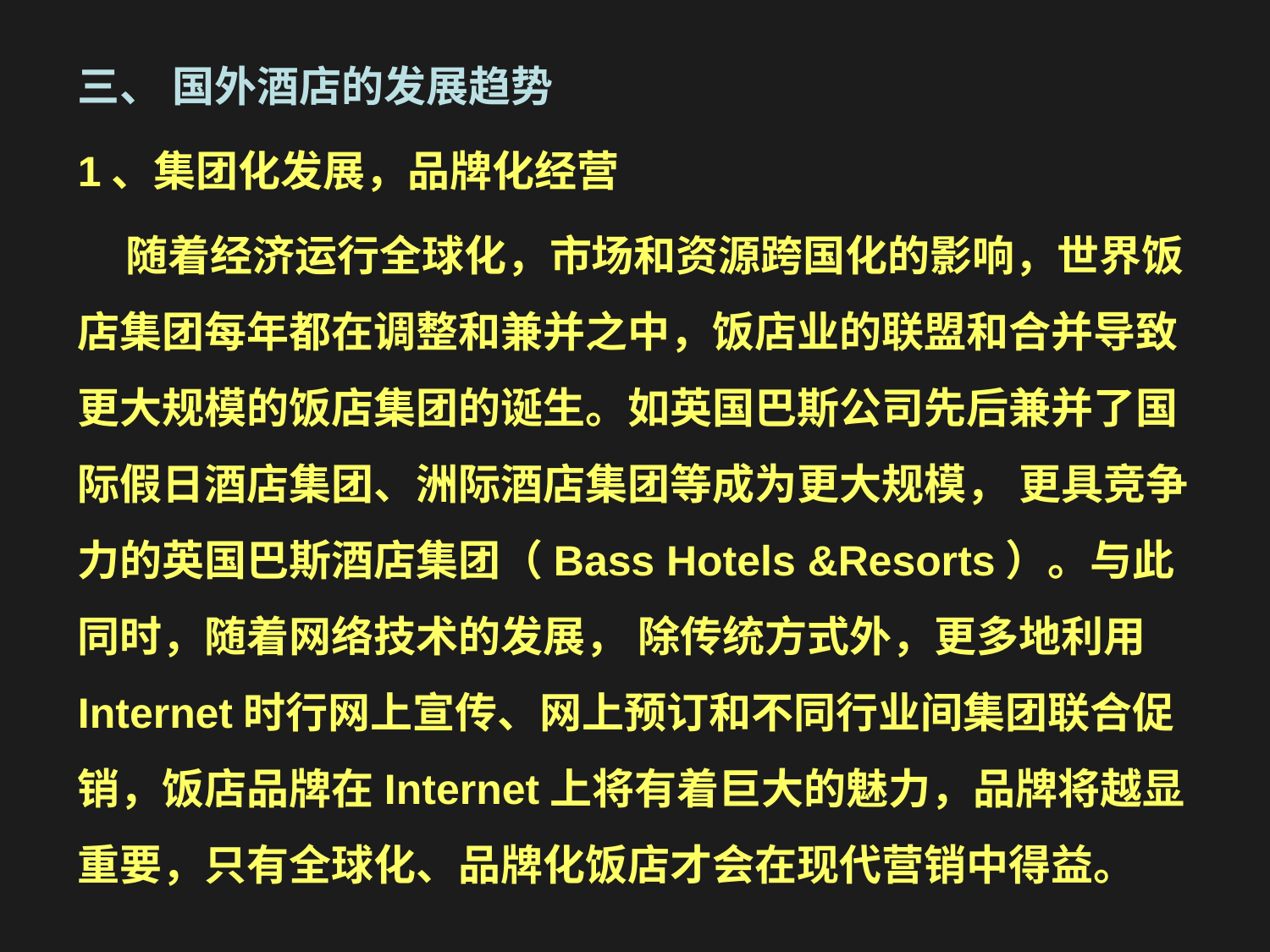

三、 国外酒店的发展趋势
1、集团化发展，品牌化经营
    随着经济运行全球化，市场和资源跨国化的影响，世界饭店集团每年都在调整和兼并之中，饭店业的联盟和合并导致更大规模的饭店集团的诞生。如英国巴斯公司先后兼并了国际假日酒店集团、洲际酒店集团等成为更大规模， 更具竞争力的英国巴斯酒店集团（Bass Hotels &Resorts）。与此同时，随着网络技术的发展， 除传统方式外，更多地利用Internet时行网上宣传、网上预订和不同行业间集团联合促销，饭店品牌在Internet上将有着巨大的魅力，品牌将越显重要，只有全球化、品牌化饭店才会在现代营销中得益。